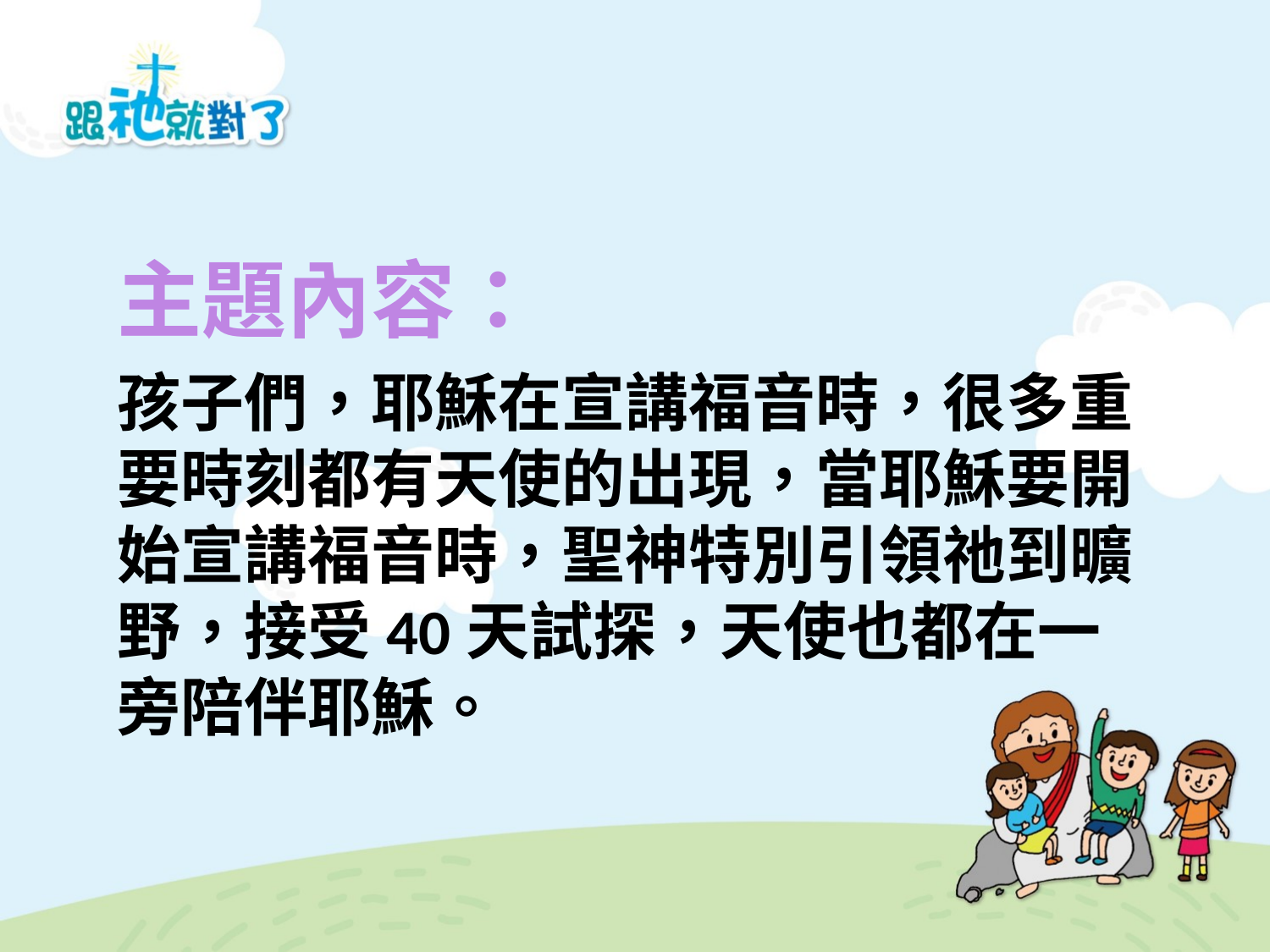

主題內容：
孩子們，耶穌在宣講福音時，很多重要時刻都有天使的出現，當耶穌要開始宣講福音時，聖神特別引領祂到曠野，接受40天試探，天使也都在一旁陪伴耶穌。